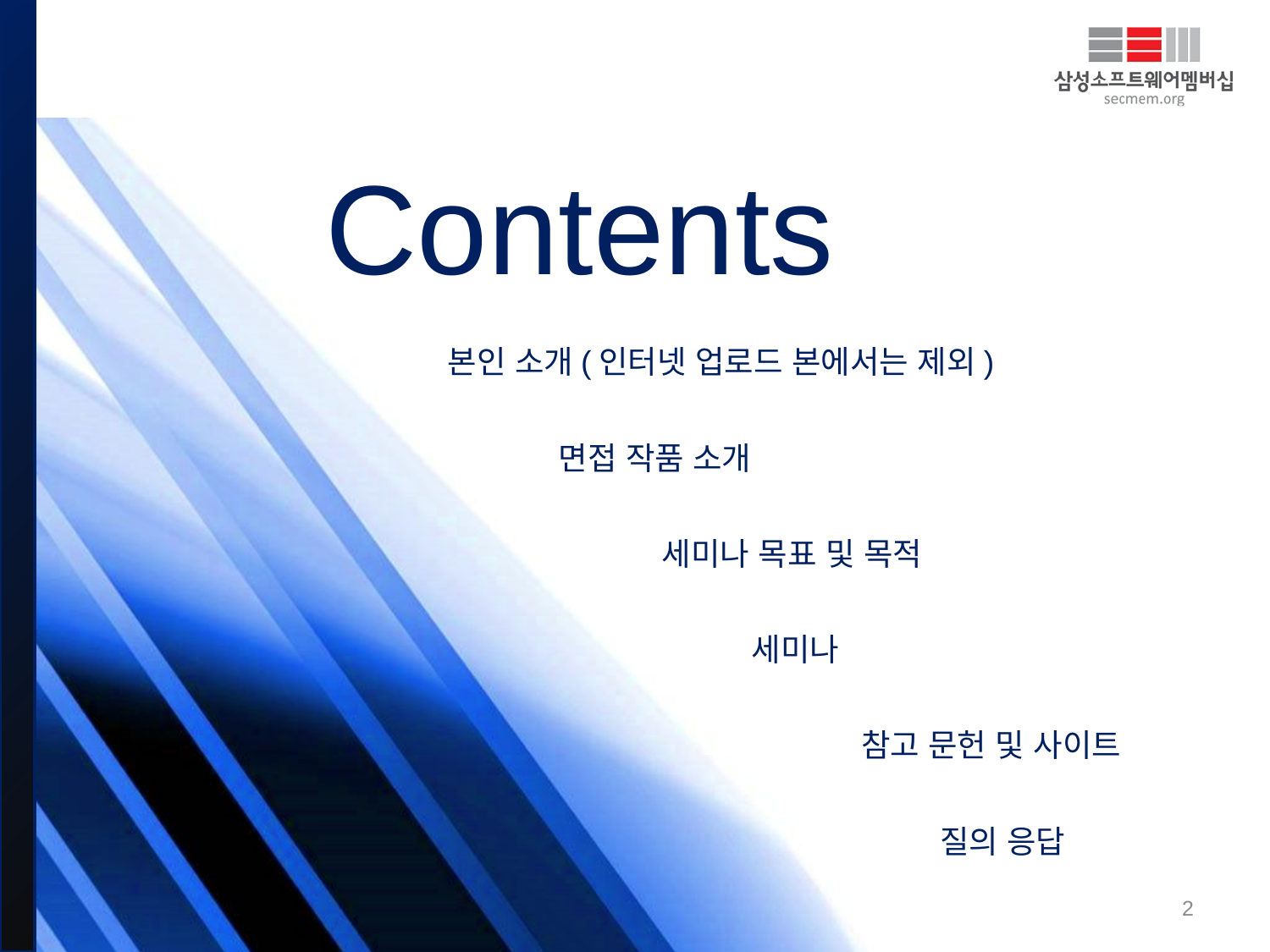

Contents
본인 소개(인터넷 업로드 본에서는 제외)
면접 작품 소개
세미나 목표 및 목적
세미나
참고 문헌 및 사이트
질의 응답
2